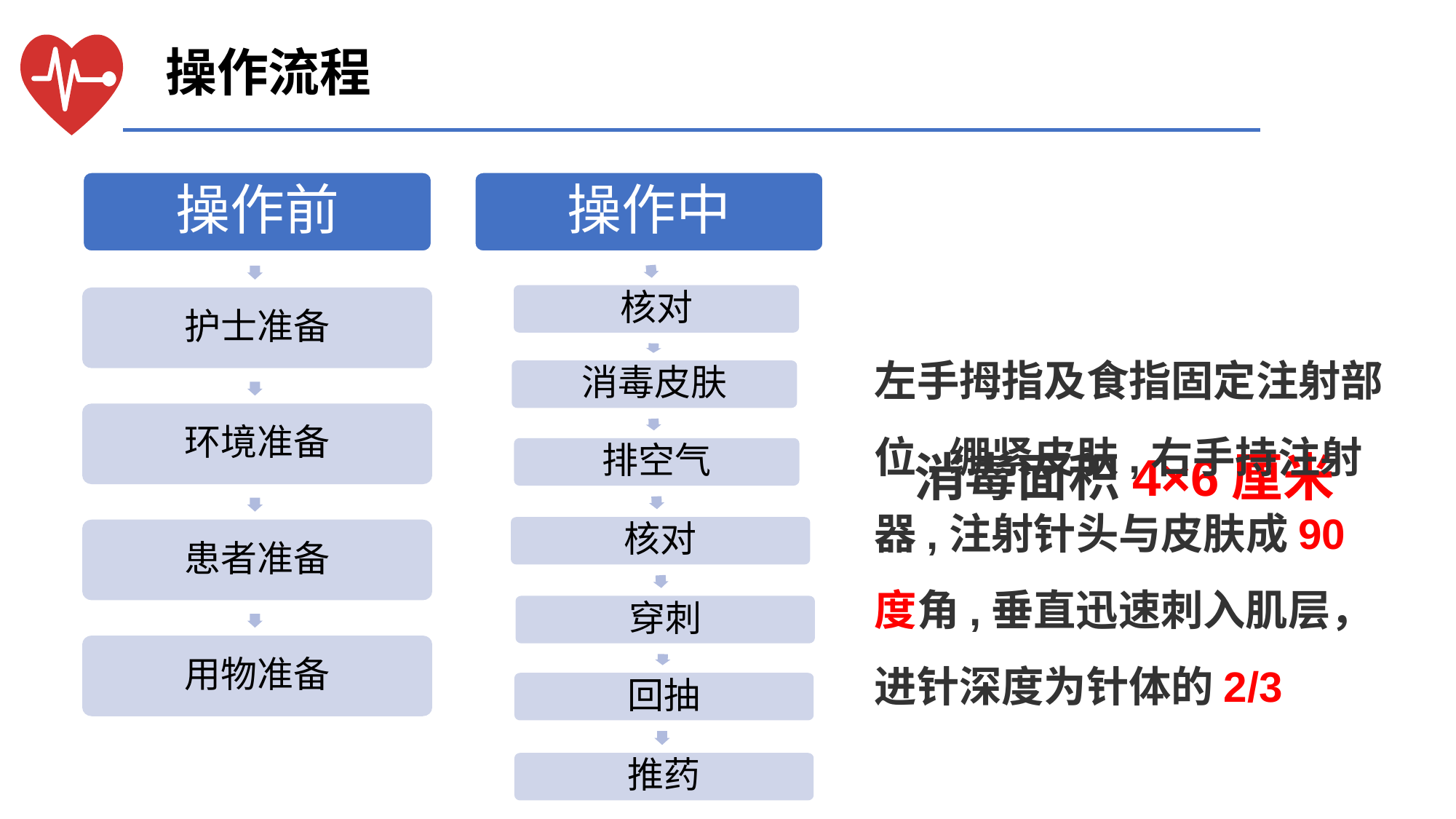

操作流程
操作前
操作中

核对
护士准备
左手拇指及食指固定注射部位,绷紧皮肤,右手持注射器,注射针头与皮肤成90度角,垂直迅速刺入肌层，进针深度为针体的2/3

消毒皮肤

环境准备

排空气
消毒面积4×6厘米

核对
患者准备

穿刺

用物准备

回抽

推药